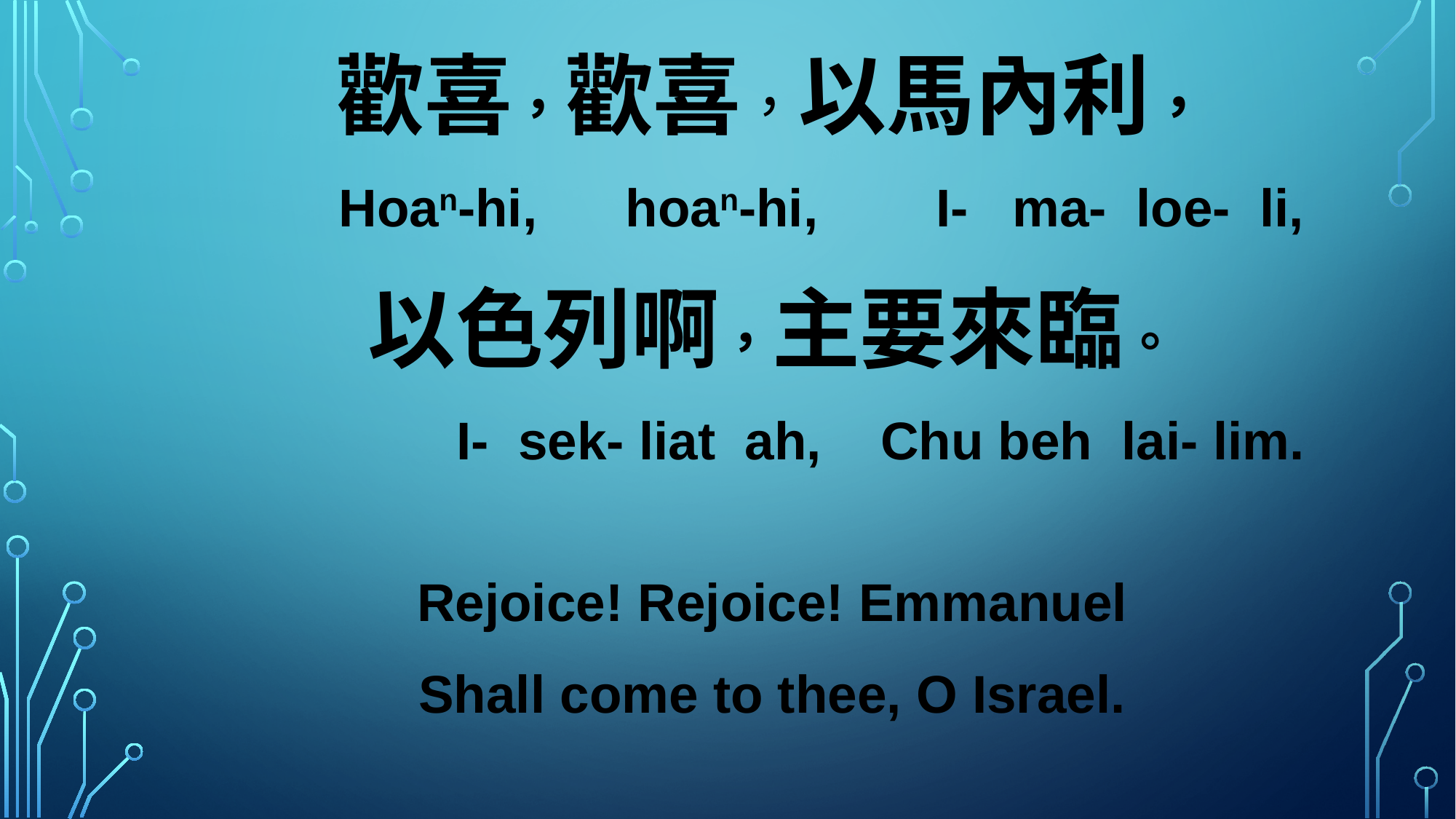

歡喜，歡喜，以馬內利，
        Hoan-hi,      hoan-hi,        I-   ma-  loe-  li,
以色列啊，主要來臨。
                I-  sek- liat  ah,    Chu beh  lai- lim.

Rejoice! Rejoice! Emmanuel
Shall come to thee, O Israel.